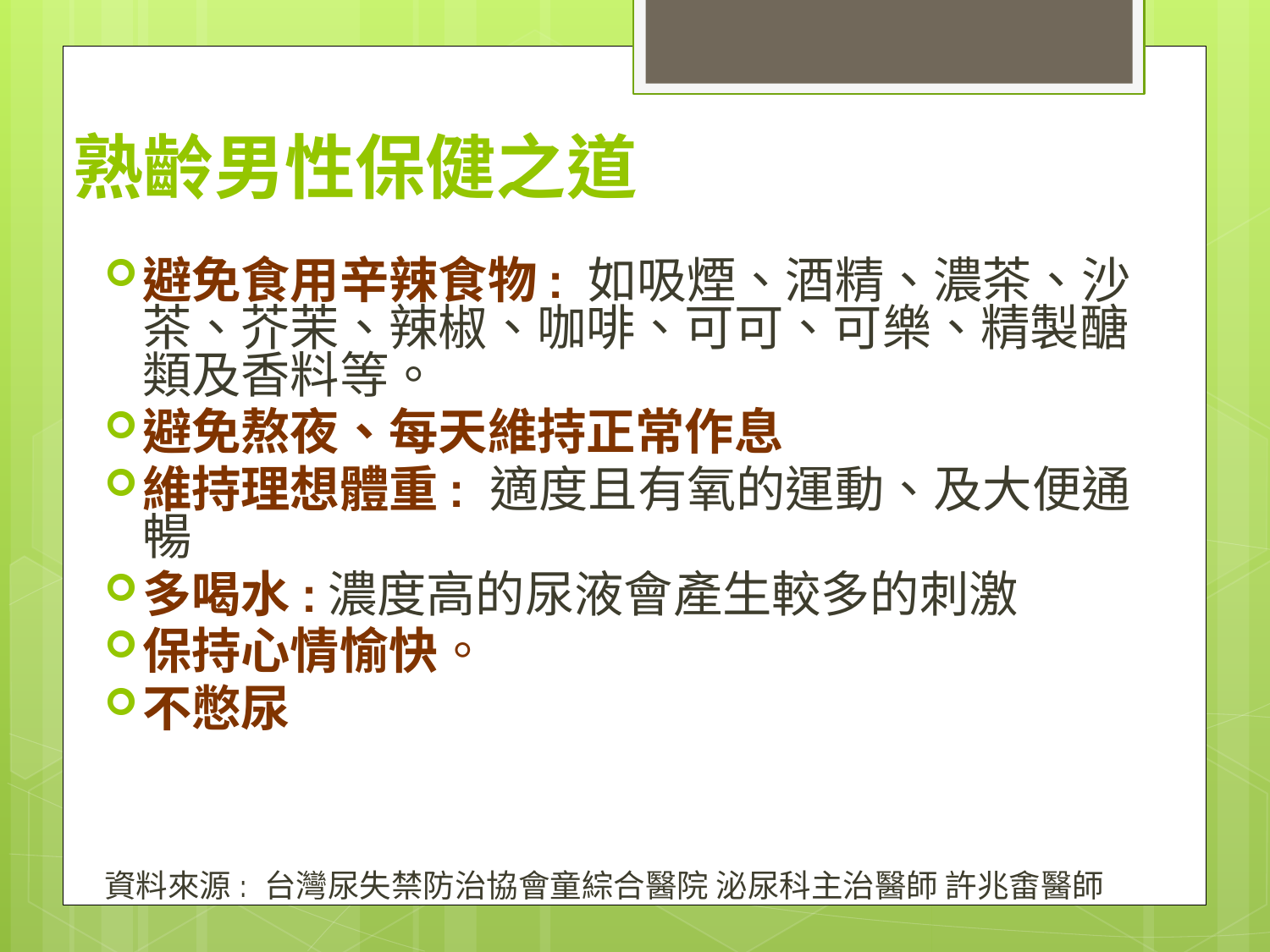

熟齡男性保健之道
避免食用辛辣食物: 如吸煙、酒精、濃茶、沙茶、芥茉、辣椒、咖啡、可可、可樂、精製醣類及香料等。
避免熬夜、每天維持正常作息
維持理想體重: 適度且有氧的運動、及大便通暢
多喝水:濃度高的尿液會產生較多的刺激
保持心情愉快。
不憋尿

資料來源: 台灣尿失禁防治協會童綜合醫院 泌尿科主治醫師 許兆畬醫師